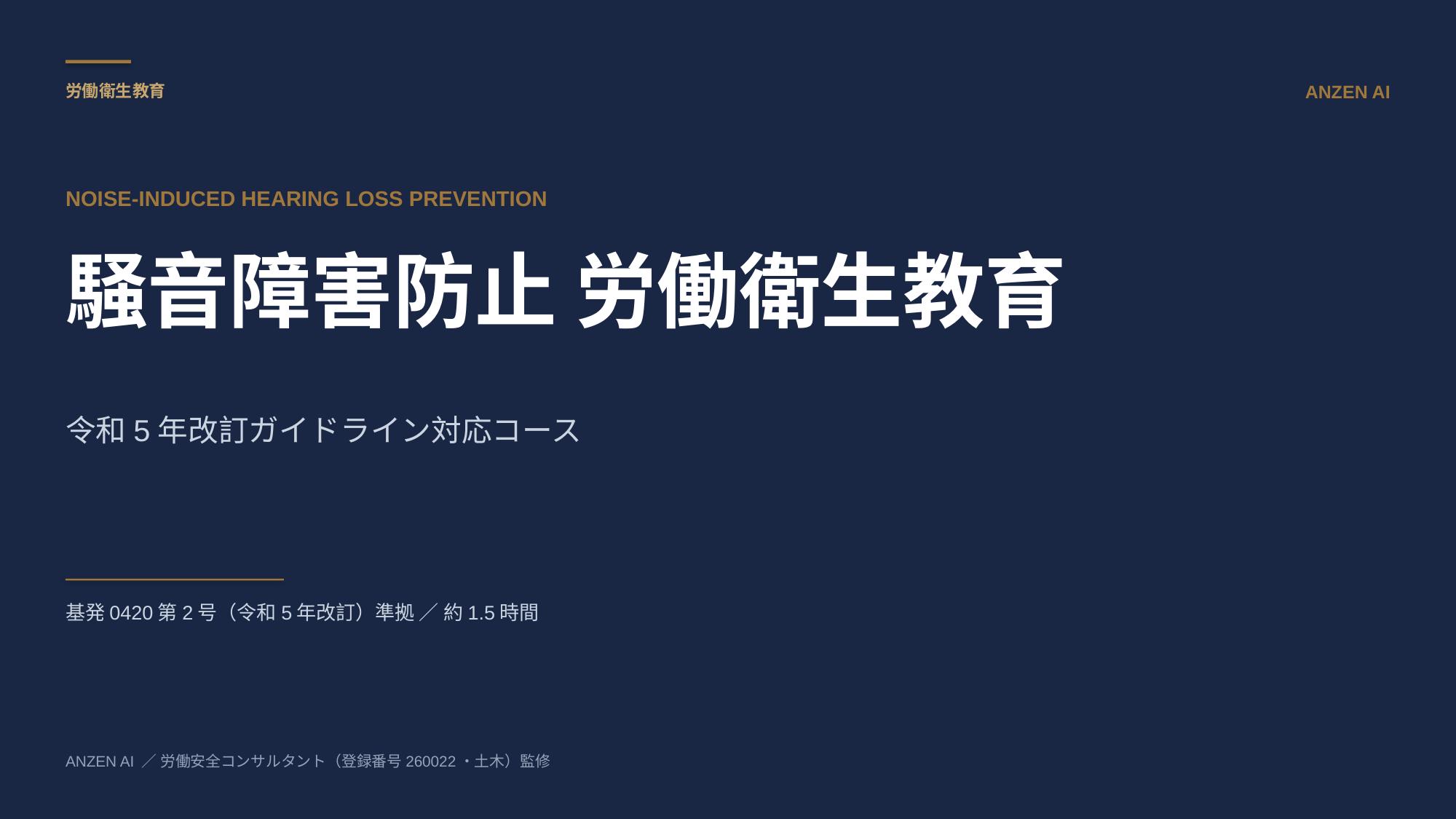

労働衛生教育
ANZEN AI
NOISE-INDUCED HEARING LOSS PREVENTION
騒音障害防止 労働衛生教育
令和5年改訂ガイドライン対応コース

基発0420第2号（令和5年改訂）準拠 ／ 約1.5時間
ANZEN AI ／ 労働安全コンサルタント（登録番号260022・土木）監修